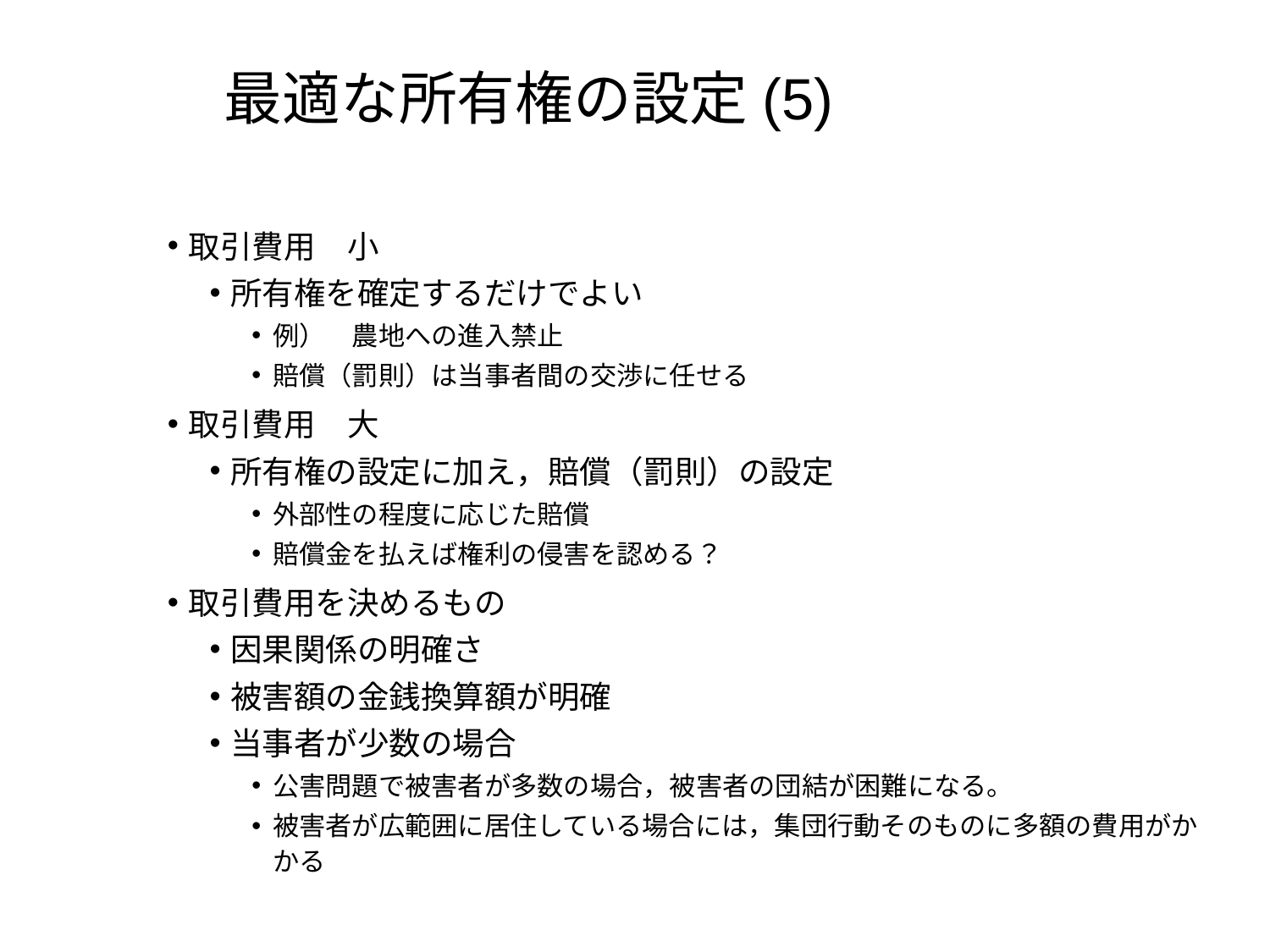

# 最適な所有権の設定(5)
取引費用　小
所有権を確定するだけでよい
例）　農地への進入禁止
賠償（罰則）は当事者間の交渉に任せる
取引費用　大
所有権の設定に加え，賠償（罰則）の設定
外部性の程度に応じた賠償
賠償金を払えば権利の侵害を認める？
取引費用を決めるもの
因果関係の明確さ
被害額の金銭換算額が明確
当事者が少数の場合
公害問題で被害者が多数の場合，被害者の団結が困難になる。
被害者が広範囲に居住している場合には，集団行動そのものに多額の費用がかかる